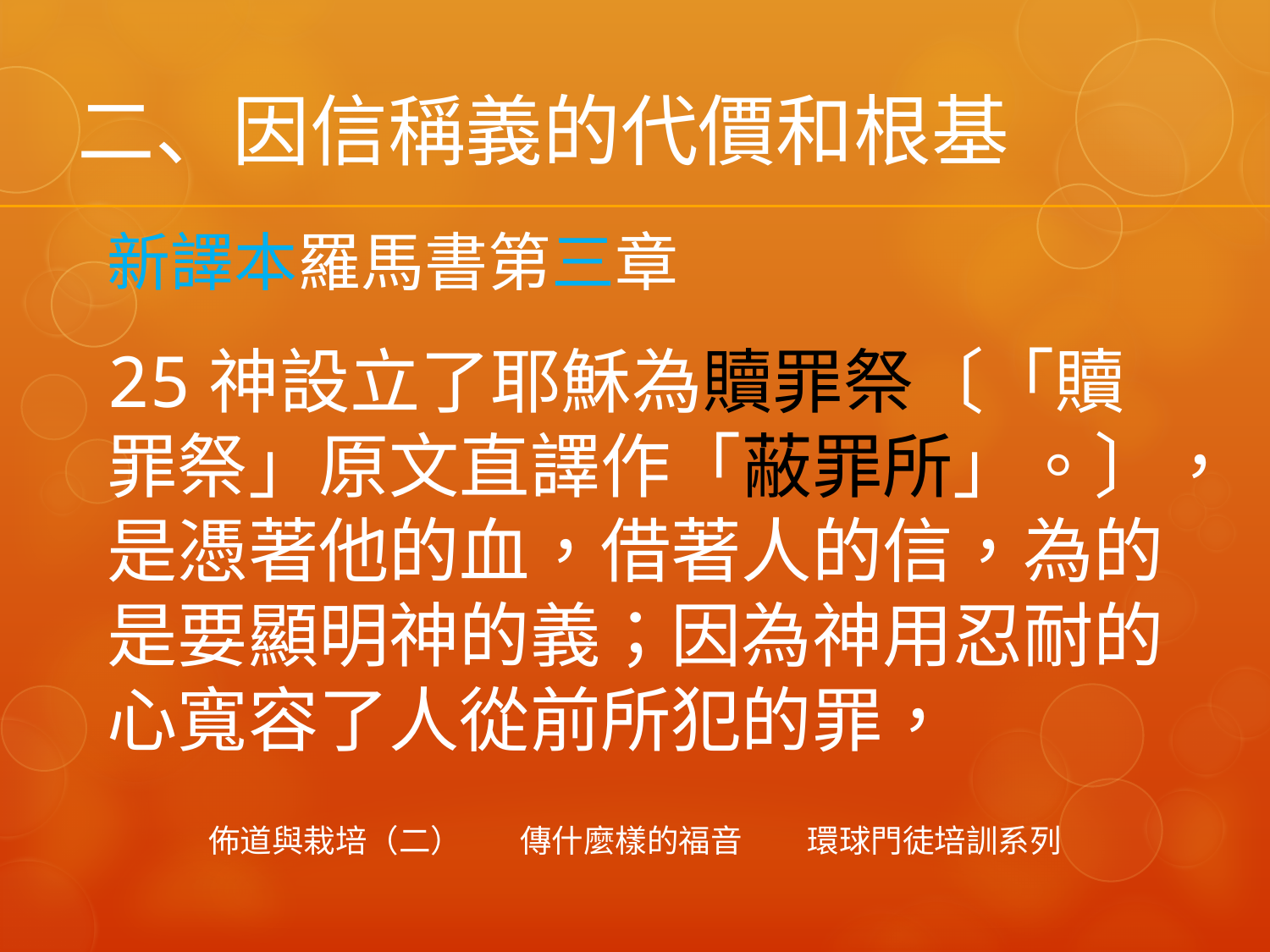

二、因信稱義的代價和根基

新譯本羅馬書第三章

25神設立了耶穌為贖罪祭〔「贖罪祭」原文直譯作「蔽罪所」。〕，是憑著他的血，借著人的信，為的是要顯明神的義；因為神用忍耐的心寬容了人從前所犯的罪，